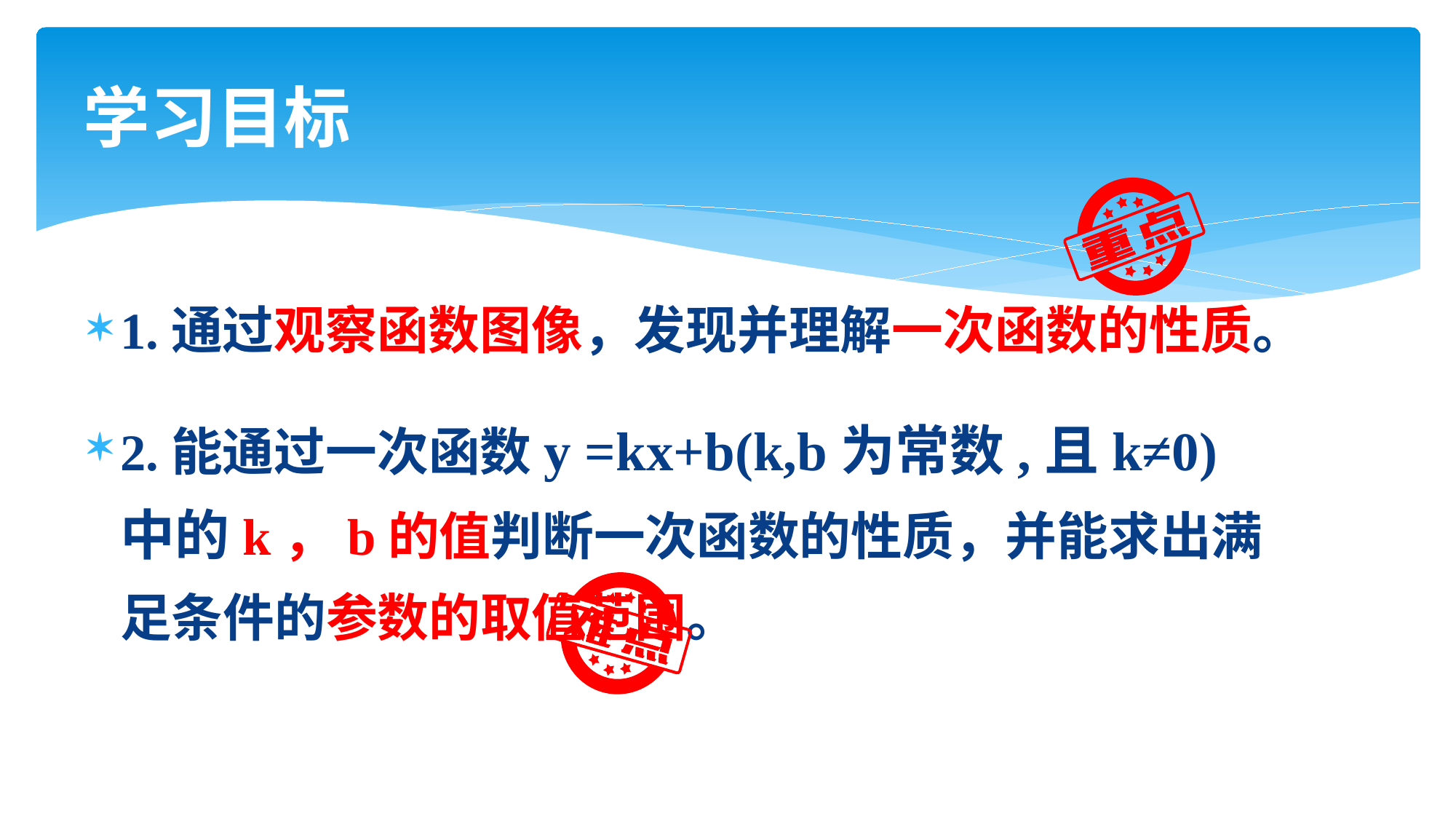

# 学习目标

1.通过观察函数图像，发现并理解一次函数的性质。
2.能通过一次函数y =kx+b(k,b为常数,且k≠0) 中的k，b的值判断一次函数的性质，并能求出满足条件的参数的取值范围。